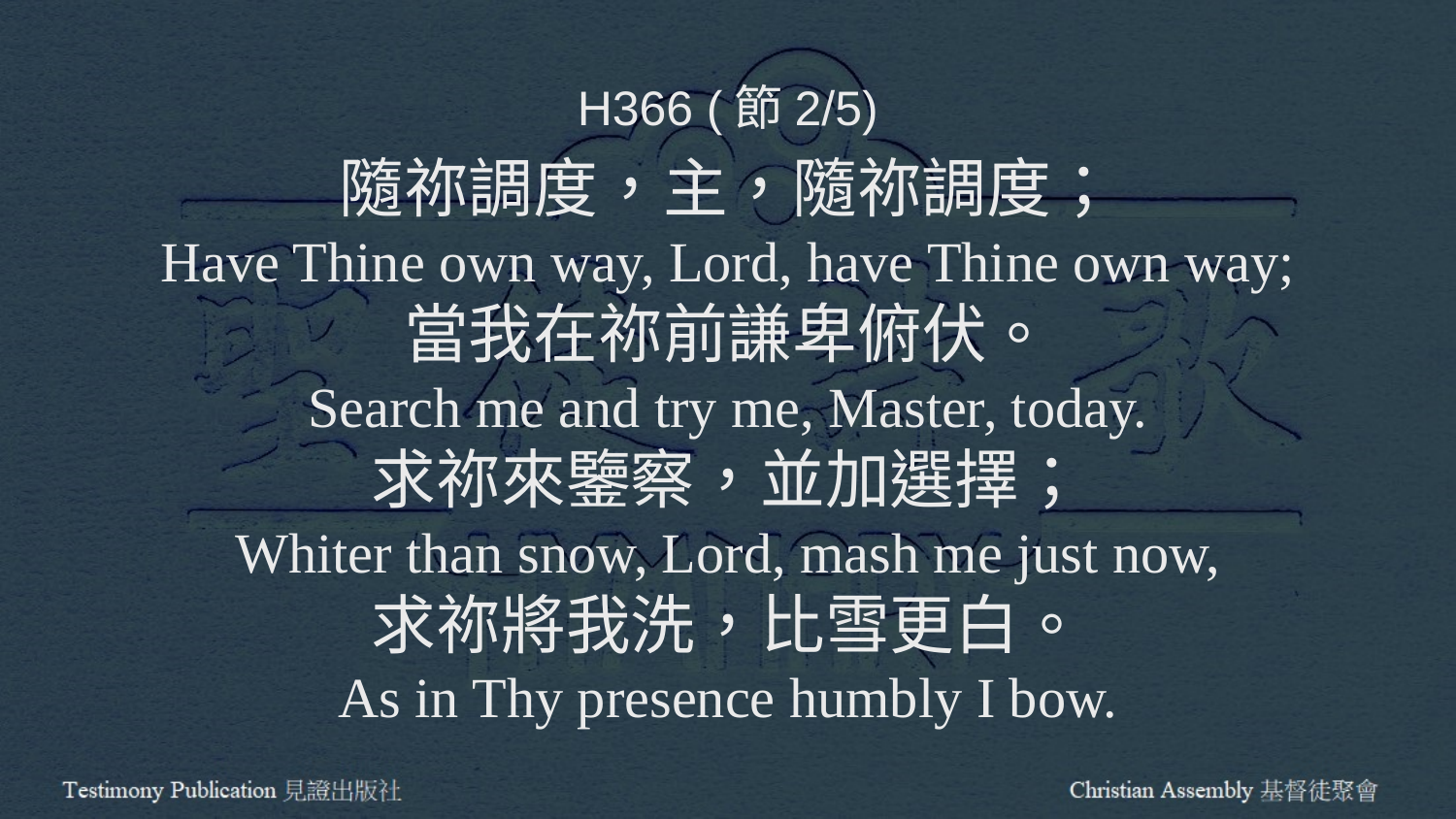

H366 (節2/5)
隨祢調度，主，隨祢調度；
Have Thine own way, Lord, have Thine own way;
當我在祢前謙卑俯伏。
Search me and try me, Master, today.
求祢來鑒察，並加選擇；
Whiter than snow, Lord, mash me just now,
求祢將我洗，比雪更白。
As in Thy presence humbly I bow.